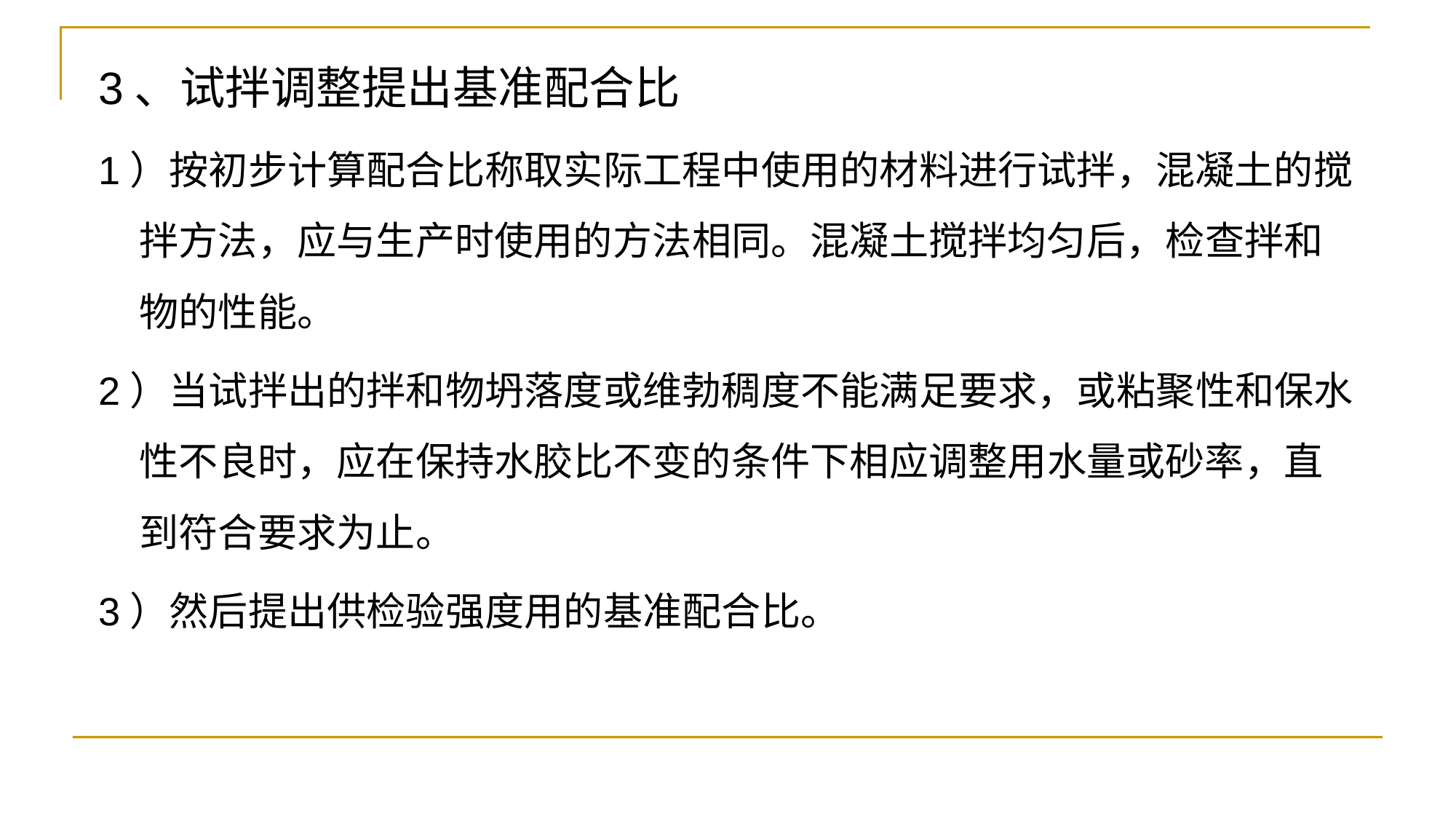

3、试拌调整提出基准配合比
1）按初步计算配合比称取实际工程中使用的材料进行试拌，混凝土的搅拌方法，应与生产时使用的方法相同。混凝土搅拌均匀后，检查拌和物的性能。
2）当试拌出的拌和物坍落度或维勃稠度不能满足要求，或粘聚性和保水性不良时，应在保持水胶比不变的条件下相应调整用水量或砂率，直到符合要求为止。
3）然后提出供检验强度用的基准配合比。